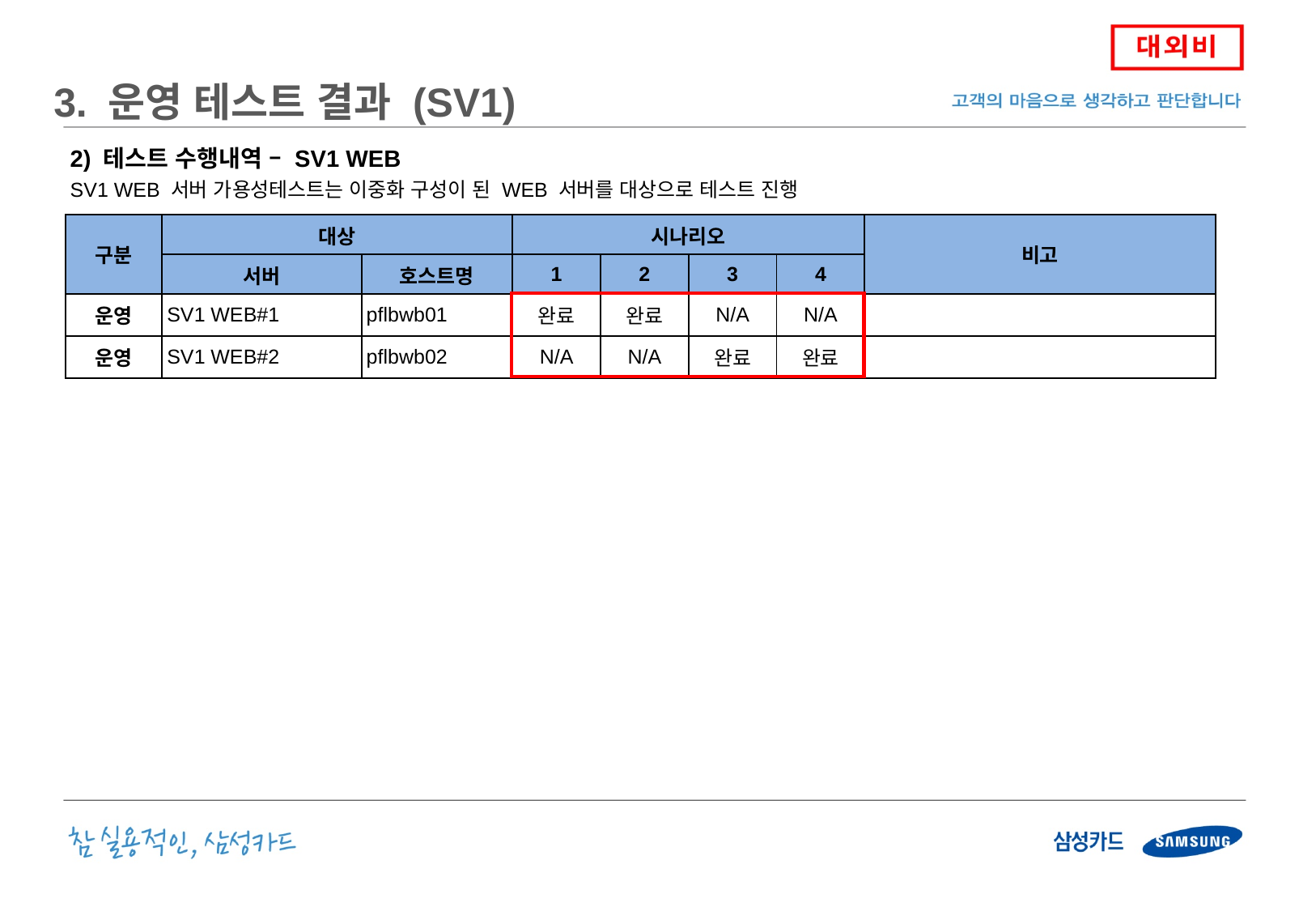

3. 운영 테스트 결과 (SV1)
2) 테스트 수행내역 – SV1 WEB
SV1 WEB 서버 가용성테스트는 이중화 구성이 된 WEB 서버를 대상으로 테스트 진행

| 구분 | 대상 |  | 시나리오 |  |  |  | 비고 |
| --- | --- | --- | --- | --- | --- | --- | --- |
|  | 서버 | 호스트명 | 1 | 2 | 3 | 4 |  |
| 운영 | SV1 WEB#1 | pflbwb01 | 완료 | 완료 | N/A | N/A |  |
| 운영 | SV1 WEB#2 | pflbwb02 | N/A | N/A | 완료 | 완료 |  |